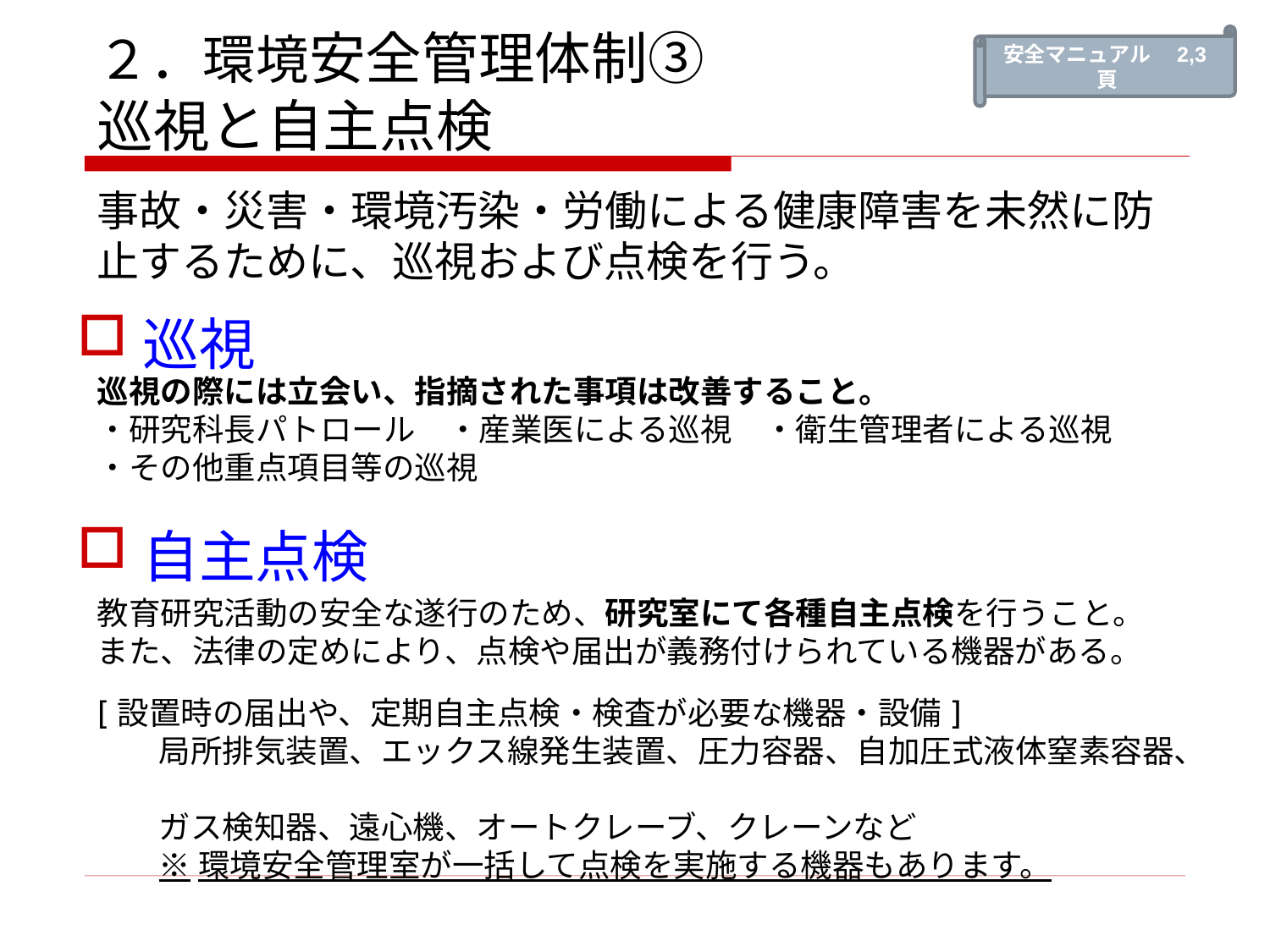

２．環境安全管理体制③
巡視と自主点検
安全マニュアル　2,3頁
事故・災害・環境汚染・労働による健康障害を未然に防止するために、巡視および点検を行う。

巡視の際には立会い、指摘された事項は改善すること。
・研究科長パトロール　・産業医による巡視　・衛生管理者による巡視
・その他重点項目等の巡視

教育研究活動の安全な遂行のため、研究室にて各種自主点検を行うこと。
また、法律の定めにより、点検や届出が義務付けられている機器がある。

[設置時の届出や、定期自主点検・検査が必要な機器・設備]
局所排気装置、エックス線発生装置、圧力容器、自加圧式液体窒素容器、
ガス検知器、遠心機、オートクレーブ、クレーンなど
※環境安全管理室が一括して点検を実施する機器もあります。
巡視
自主点検